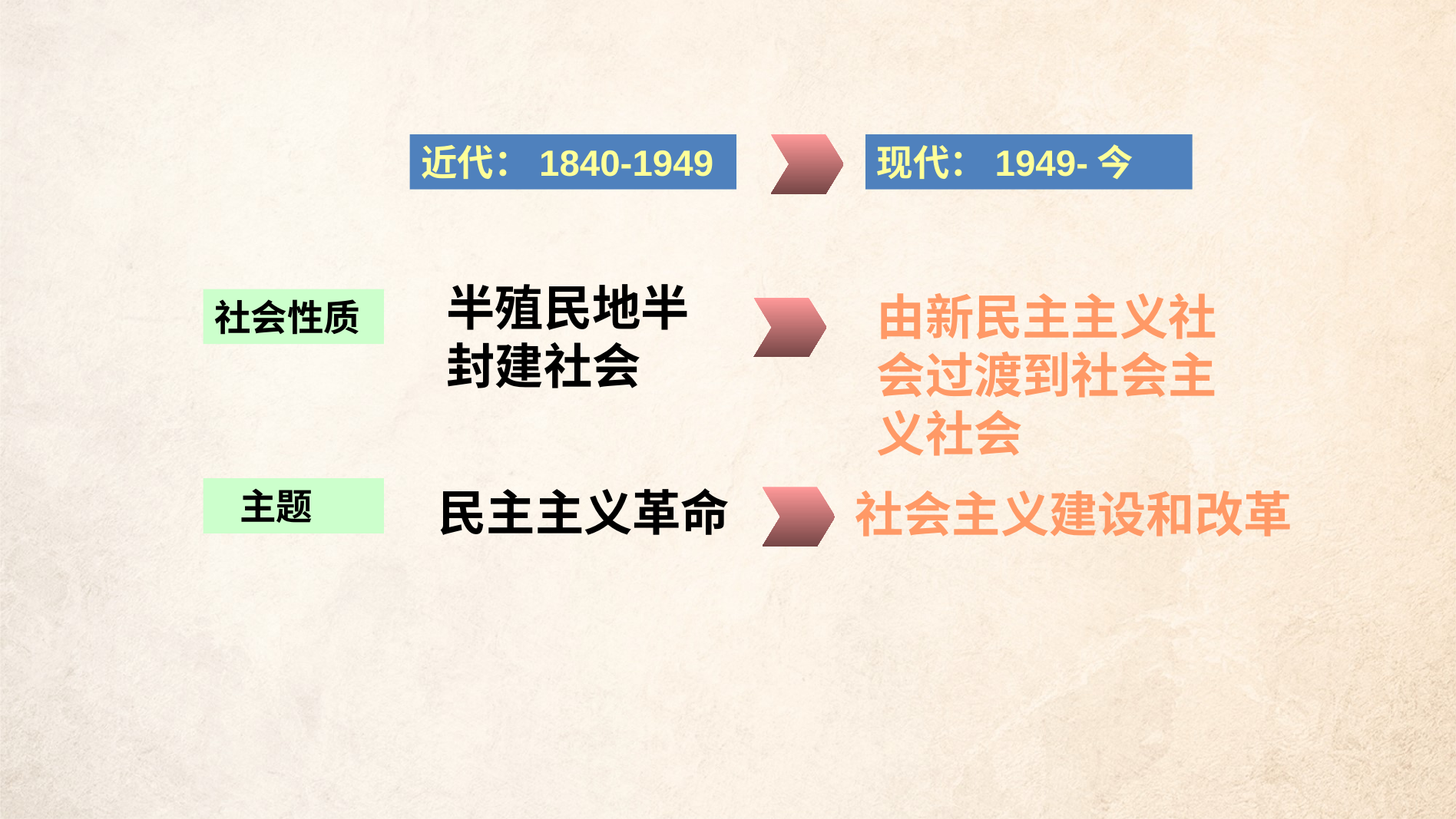

近代：1840-1949

现代：1949-今
半殖民地半封建社会
由新民主主义社会过渡到社会主义社会
社会性质

民主主义革命
  主题
社会主义建设和改革